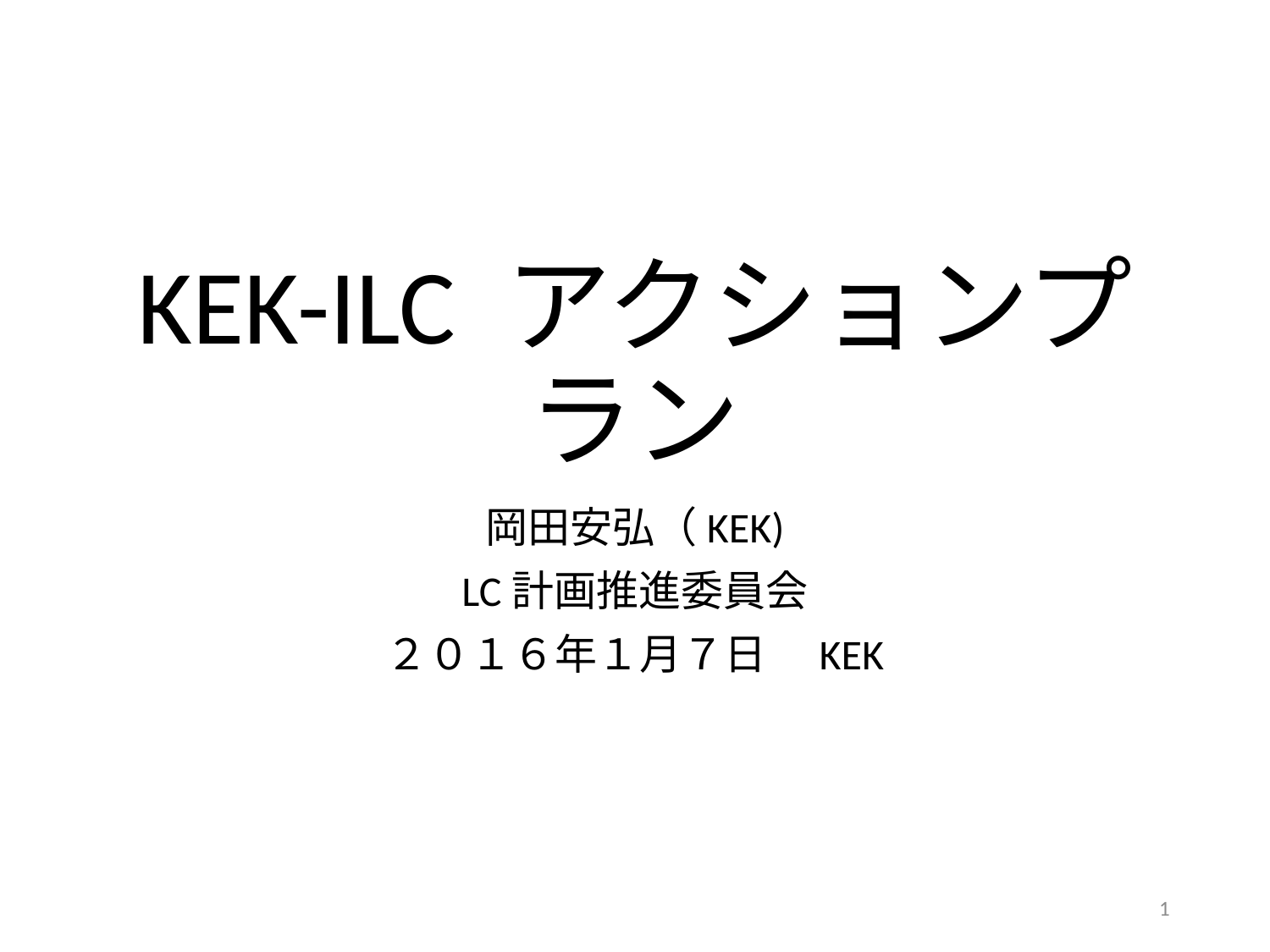

# KEK-ILC アクションプラン
岡田安弘（KEK)
LC計画推進委員会
２０１６年１月７日　KEK
1